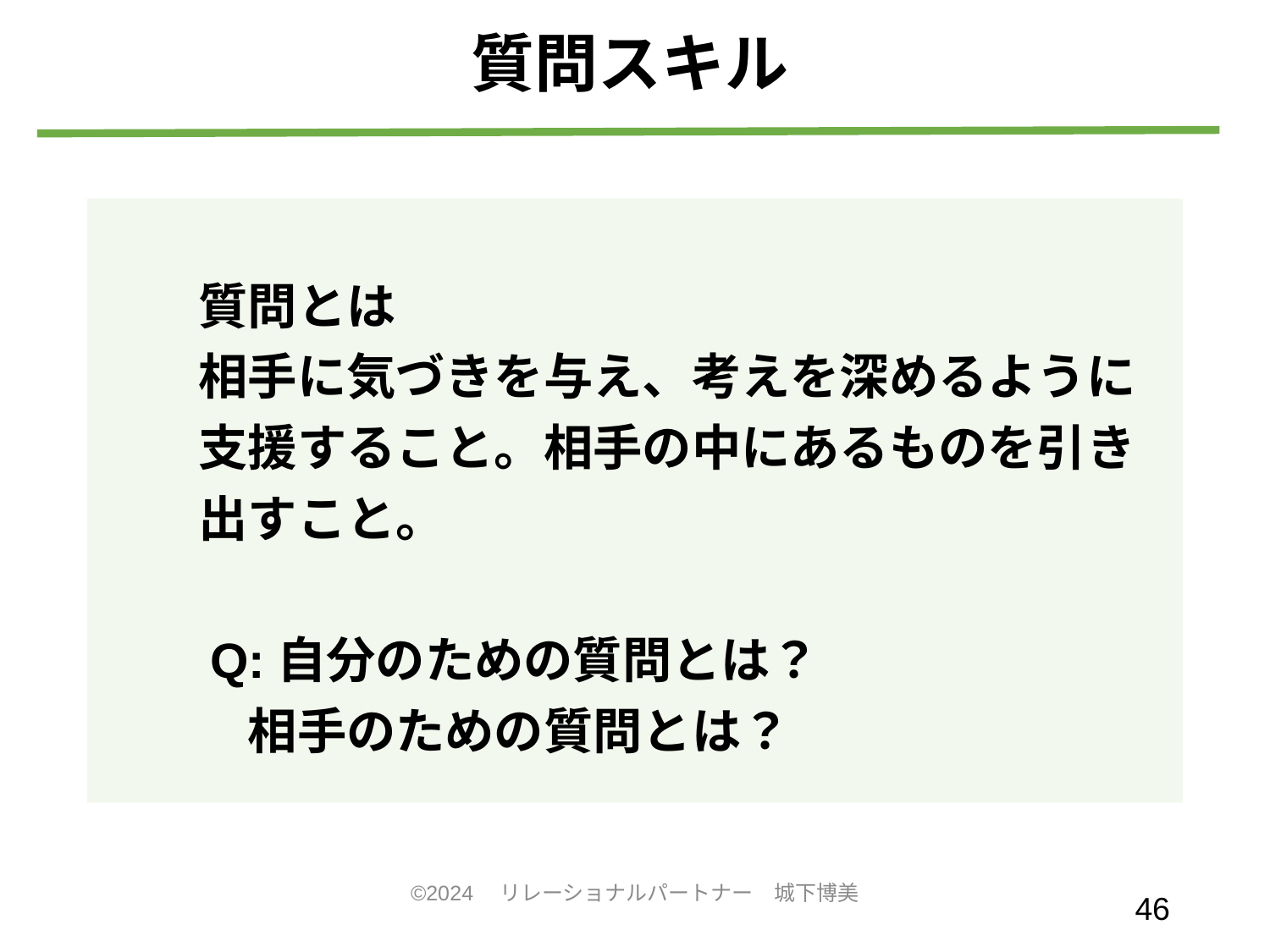

# 質問スキル

　　質問とは
　　相手に気づきを与え、考えを深めるように
　　支援すること。相手の中にあるものを引き
　　出すこと。

　　Q:自分のための質問とは？
　　　相手のための質問とは？
©2024　リレーショナルパートナー　城下博美
46